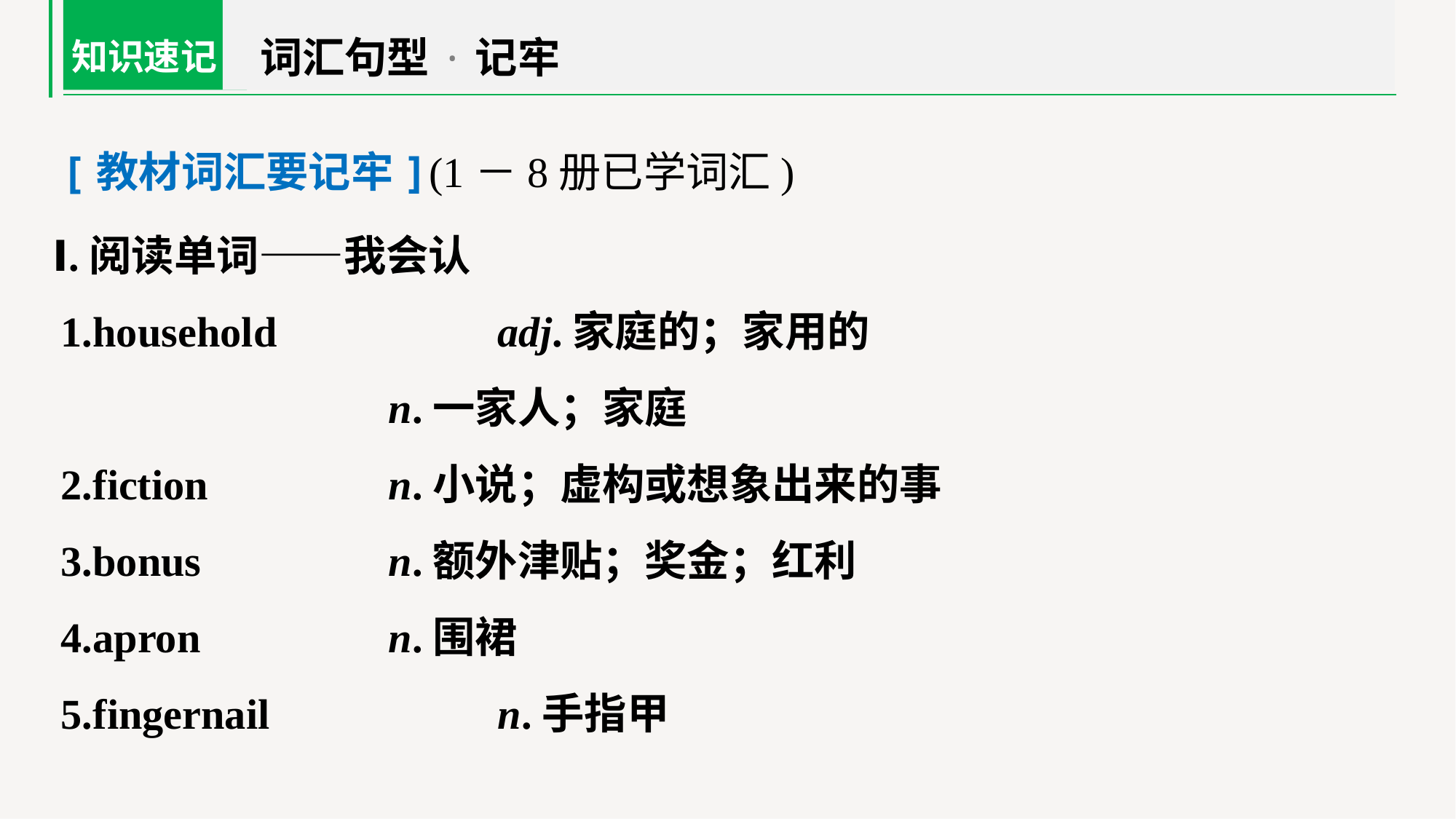

词汇句型·记牢
知识速记
[教材词汇要记牢](1－8册已学词汇)
Ⅰ.阅读单词——我会认
1.household 		adj.家庭的；家用的
			n.一家人；家庭
2.fiction 		n.小说；虚构或想象出来的事
3.bonus 		n.额外津贴；奖金；红利
4.apron 		n.围裙
5.fingernail 		n.手指甲